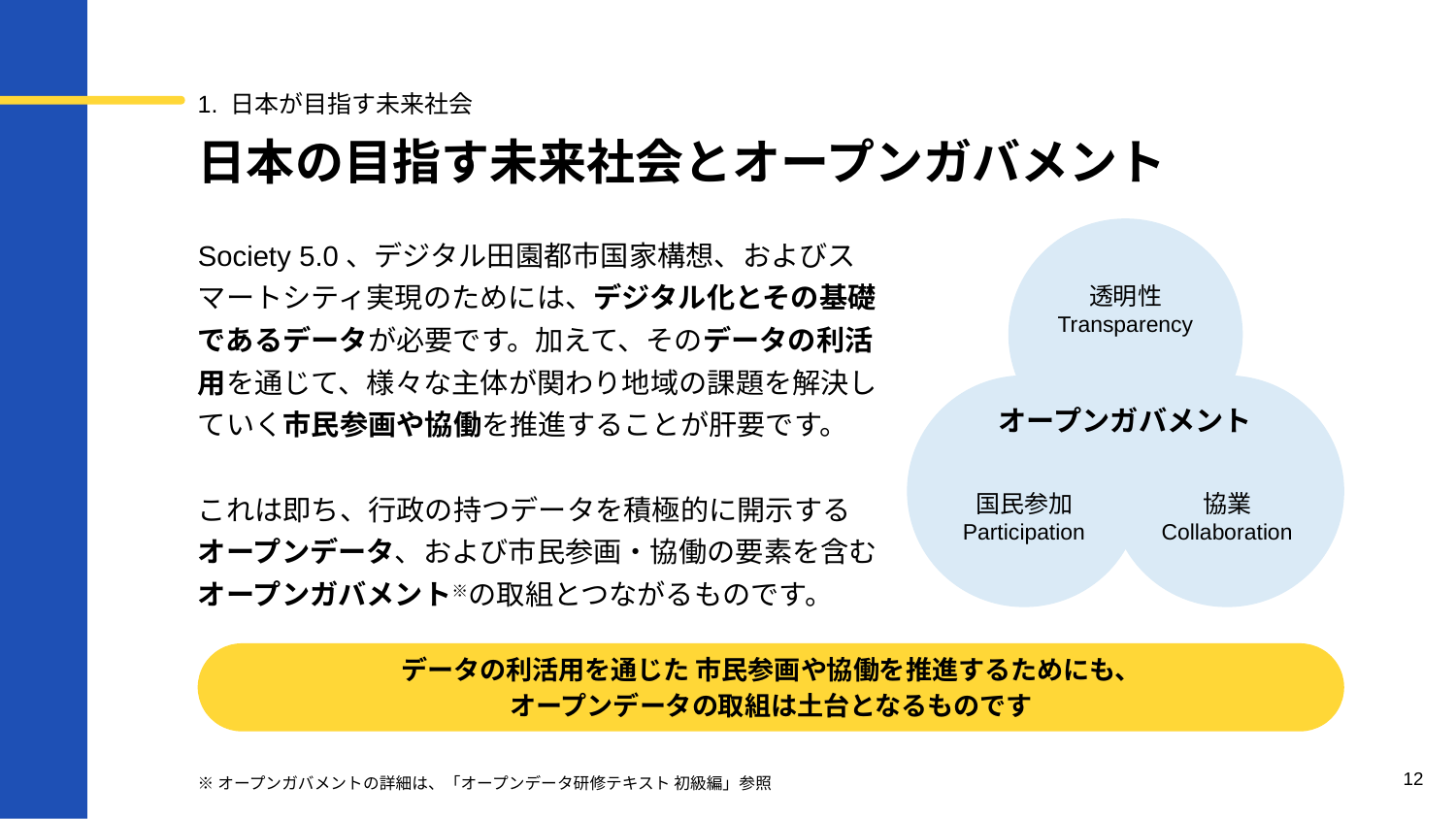

1. 日本が目指す未来社会
# 日本の目指す未来社会とオープンガバメント
透明性
Transparency

Society 5.0、デジタル田園都市国家構想、およびスマートシティ実現のためには、デジタル化とその基礎であるデータが必要です。加えて、そのデータの利活用を通じて、様々な主体が関わり地域の課題を解決していく市民参画や協働を推進することが肝要です。
これは即ち、行政の持つデータを積極的に開示する
オープンデータ、および市民参画・協働の要素を含むオープンガバメント※の取組とつながるものです。
国民参加
Participation
協業
Collaboration
オープンガバメント
データの利活用を通じた 市民参画や協働を推進するためにも、
オープンデータの取組は土台となるものです
12
※オープンガバメントの詳細は、「オープンデータ研修テキスト 初級編」参照